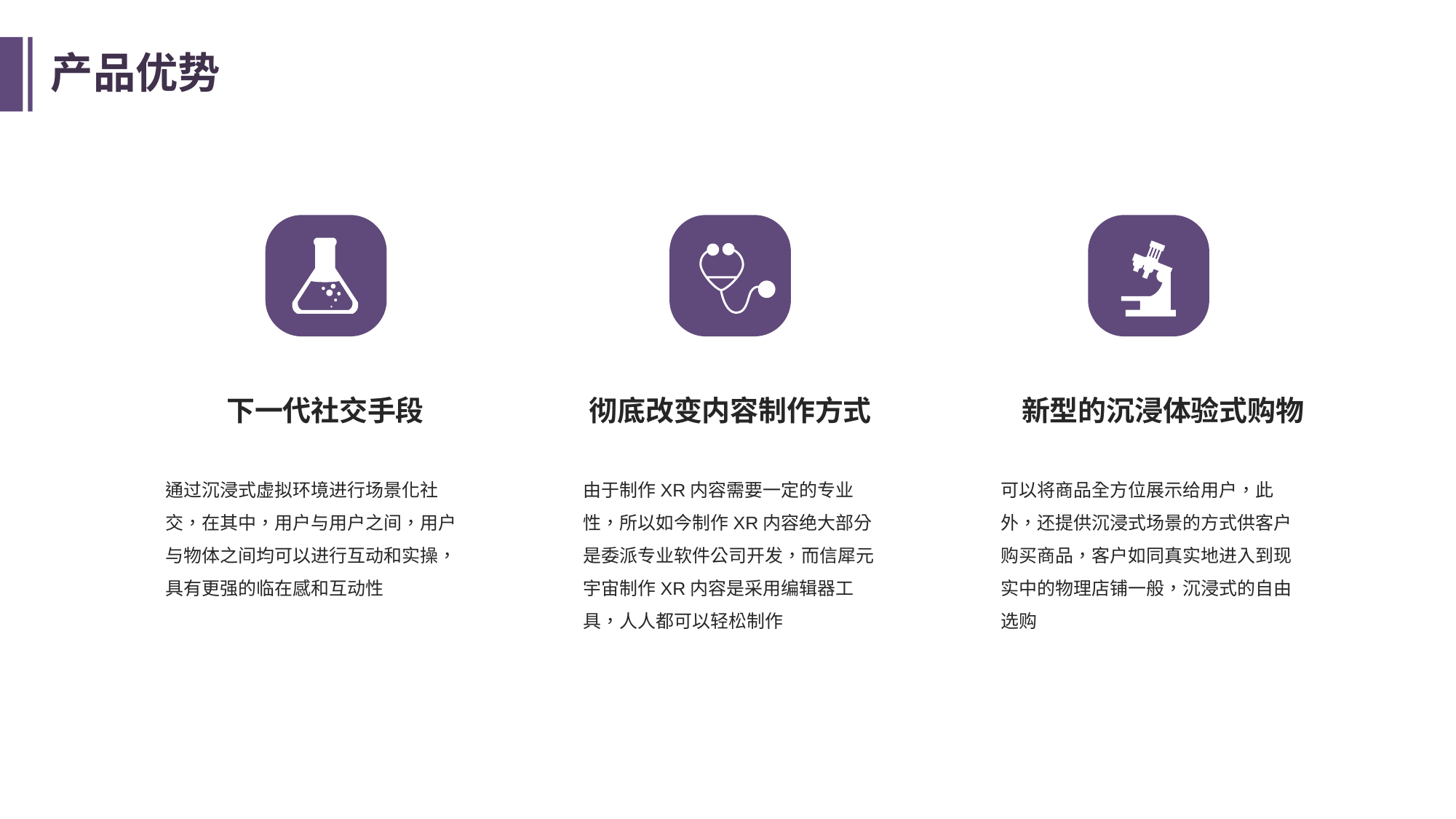

产品/服务介绍
产品优势

下一代社交手段
彻底改变内容制作方式
新型的沉浸体验式购物
通过沉浸式虚拟环境进行场景化社交，在其中，用户与用户之间，用户与物体之间均可以进行互动和实操，具有更强的临在感和互动性
由于制作XR内容需要一定的专业性，所以如今制作XR内容绝大部分是委派专业软件公司开发，而信犀元宇宙制作XR内容是采用编辑器工具，人人都可以轻松制作
可以将商品全方位展示给用户，此外，还提供沉浸式场景的方式供客户购买商品，客户如同真实地进入到现实中的物理店铺一般，沉浸式的自由选购